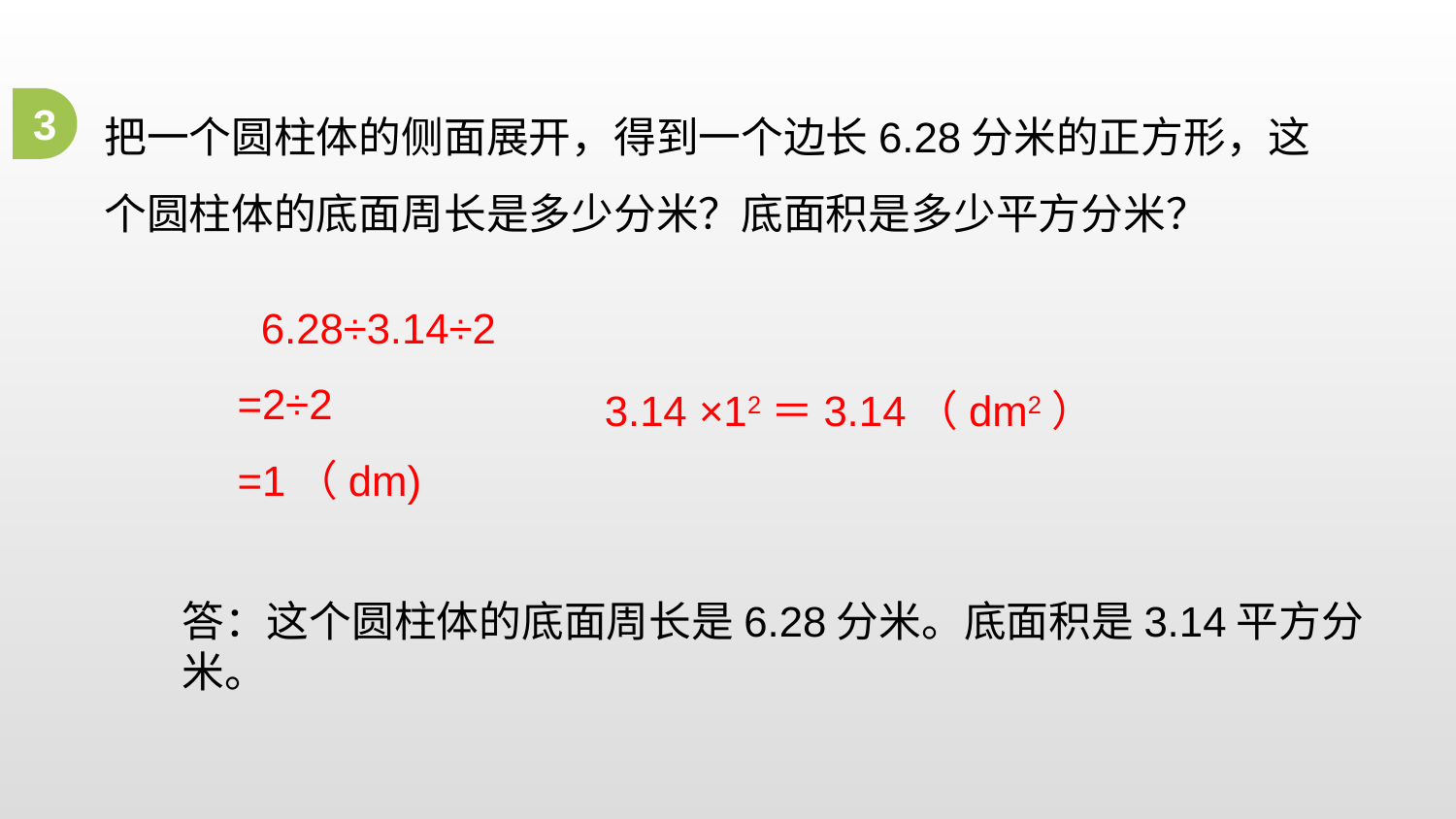

把一个圆柱体的侧面展开，得到一个边长6.28分米的正方形，这个圆柱体的底面周长是多少分米？底面积是多少平方分米？
3
  6.28÷3.14÷2
=2÷2
=1（dm)
3.14 ×12＝3.14（dm2）
答：这个圆柱体的底面周长是6.28分米。底面积是3.14平方分米。